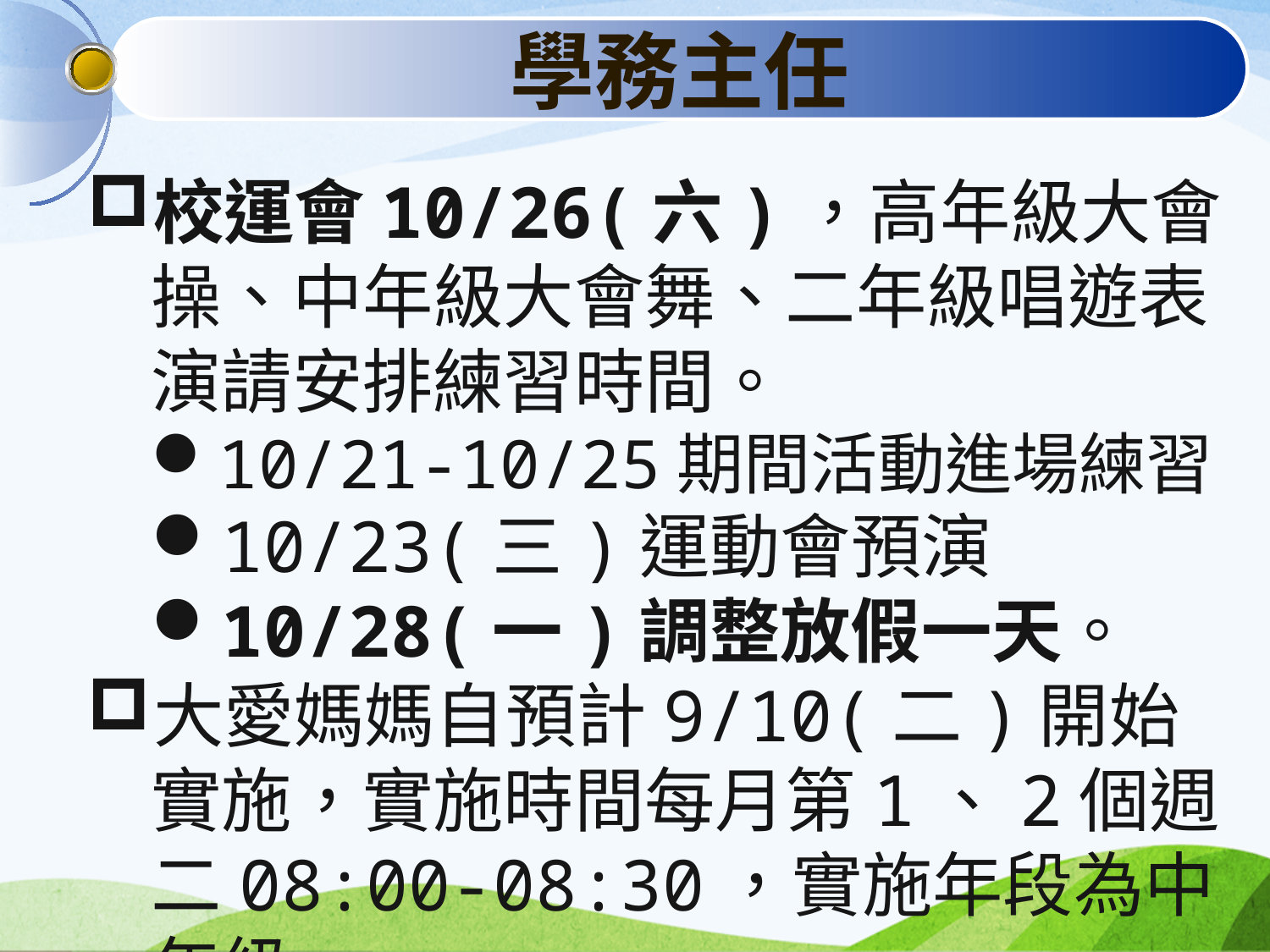

學務主任

校運會10/26(六)，高年級大會操、中年級大會舞、二年級唱遊表演請安排練習時間。
10/21-10/25期間活動進場練習
10/23(三)運動會預演
10/28(一)調整放假一天。
大愛媽媽自預計9/10(二)開始實施，實施時間每月第1、2個週二08:00-08:30，實施年段為中年級